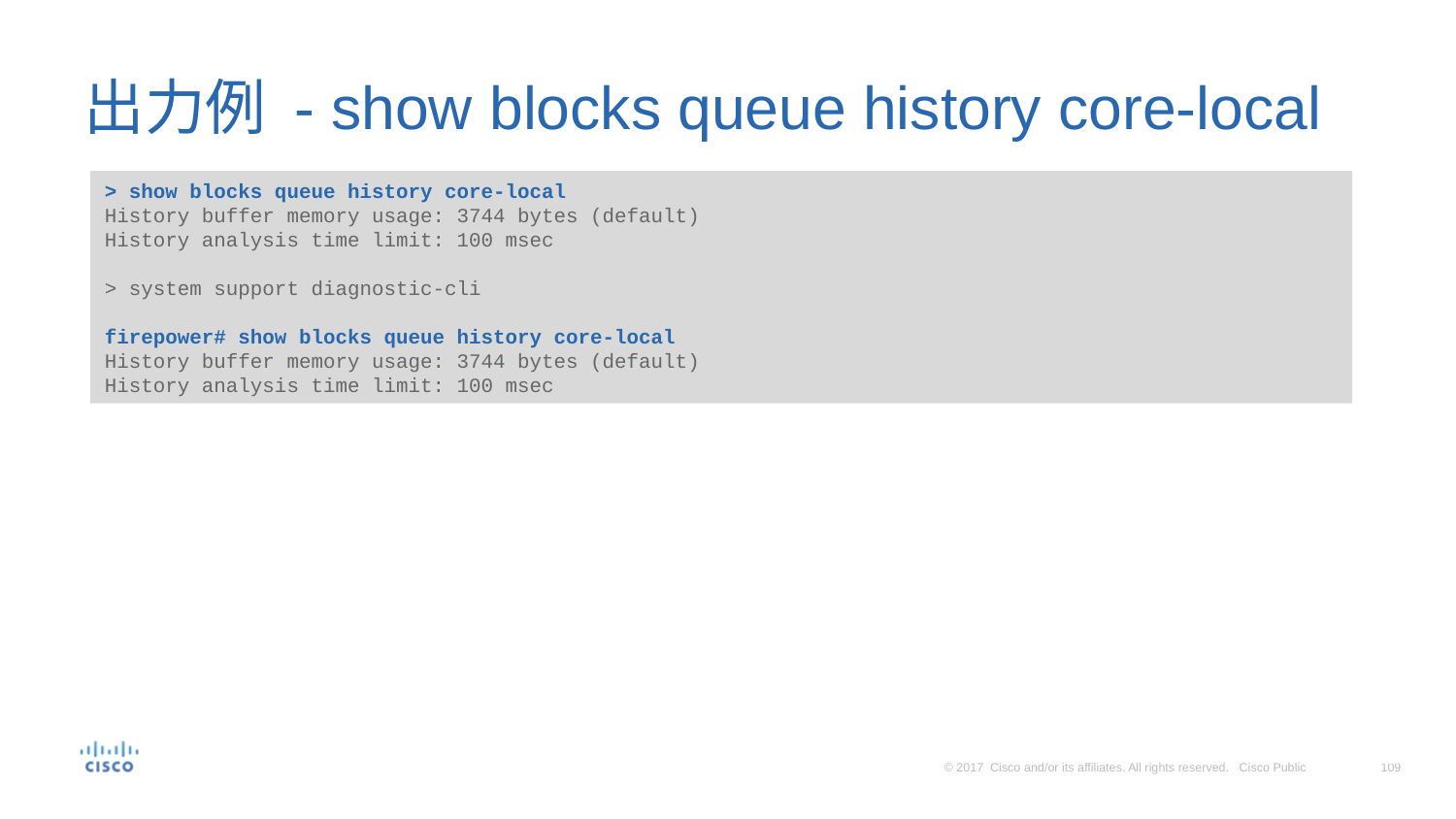

# 出力例 - show blocks queue history core-local
> show blocks queue history core-local
History buffer memory usage: 3744 bytes (default)
History analysis time limit: 100 msec

> system support diagnostic-cli

firepower# show blocks queue history core-local
History buffer memory usage: 3744 bytes (default)
History analysis time limit: 100 msec